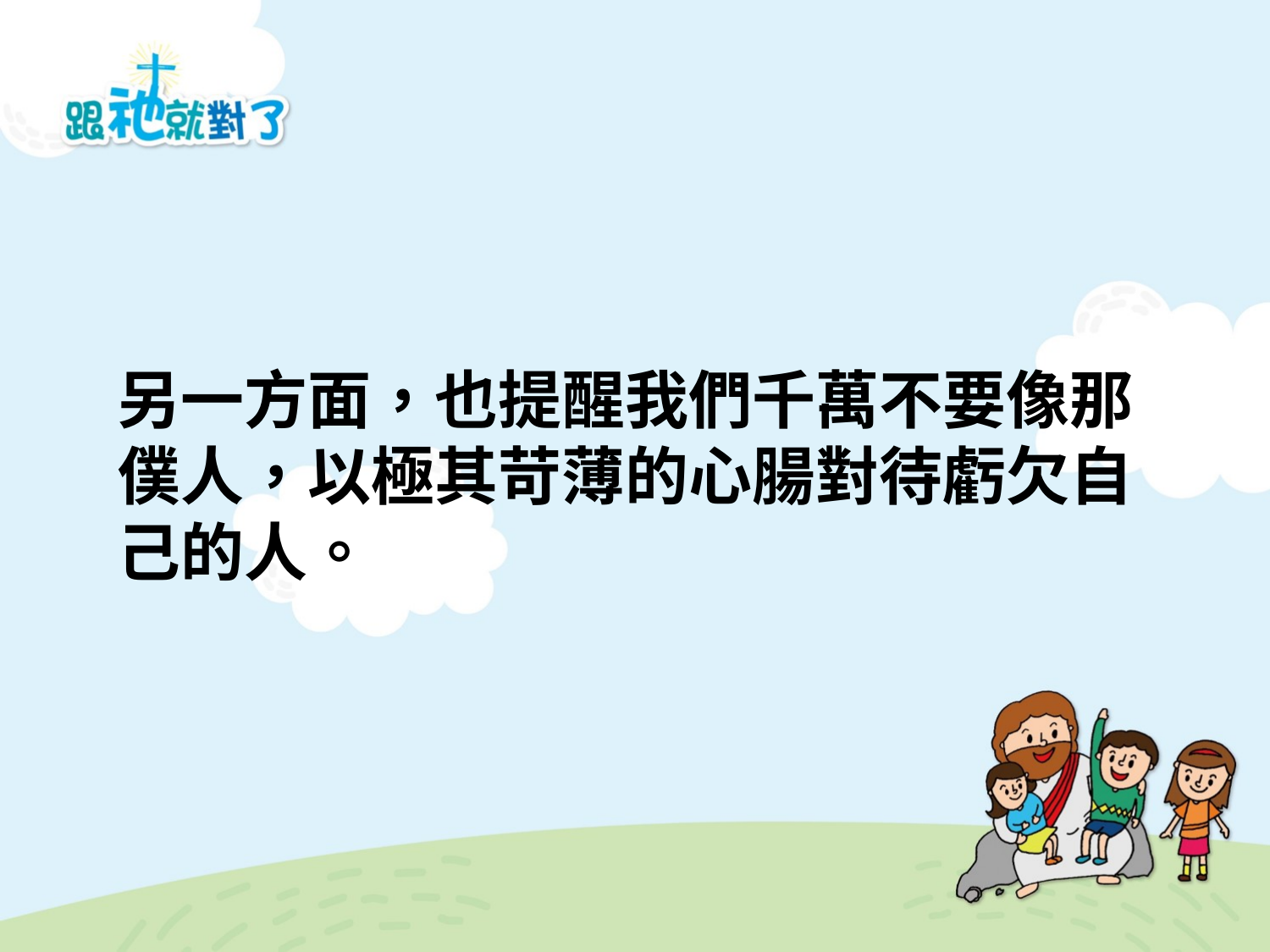

另一方面，也提醒我們千萬不要像那僕人，以極其苛薄的心腸對待虧欠自己的人。